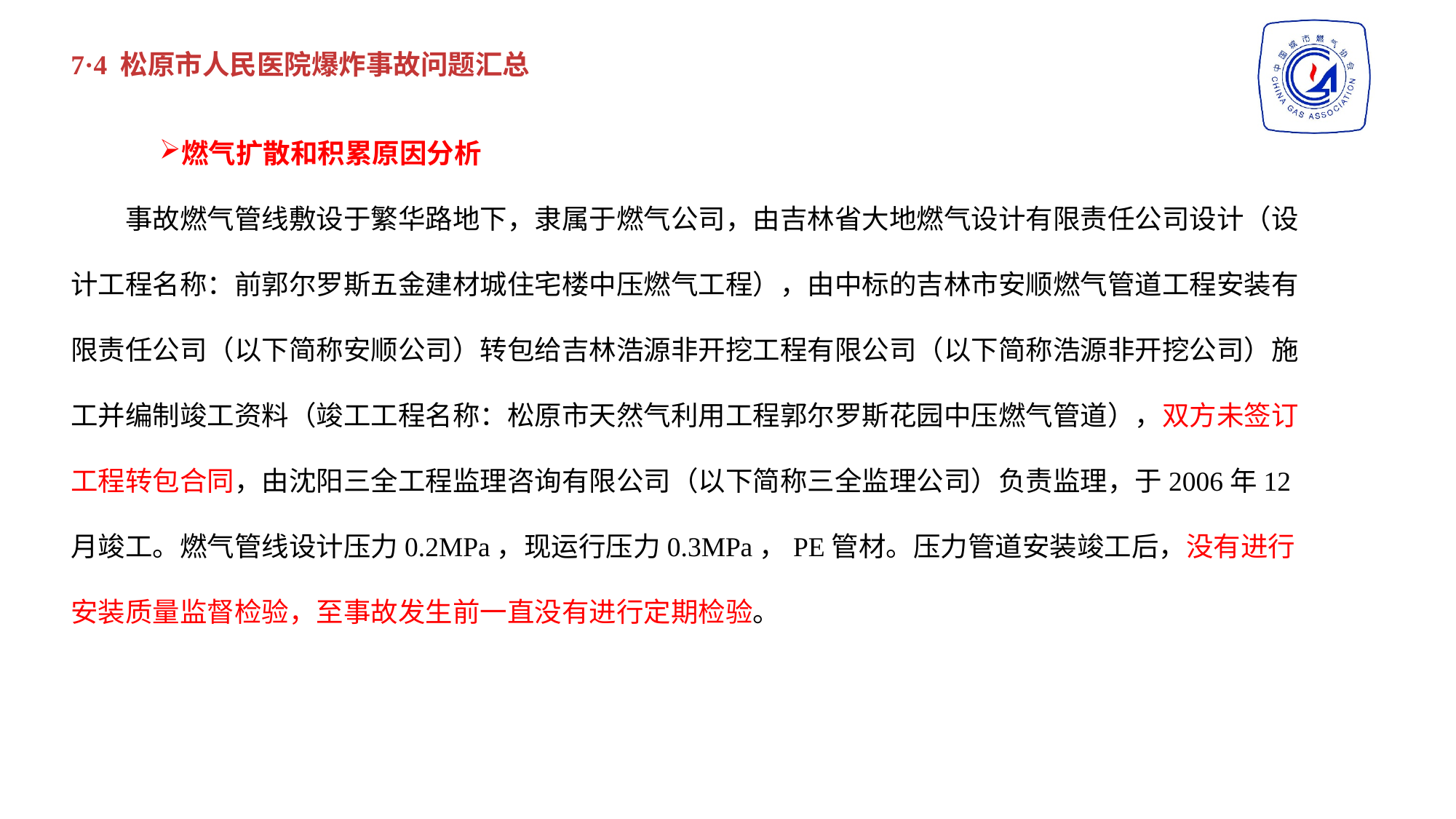

7·4 松原市人民医院爆炸事故问题汇总
燃气扩散和积累原因分析
事故燃气管线敷设于繁华路地下，隶属于燃气公司，由吉林省大地燃气设计有限责任公司设计（设计工程名称：前郭尔罗斯五金建材城住宅楼中压燃气工程），由中标的吉林市安顺燃气管道工程安装有限责任公司（以下简称安顺公司）转包给吉林浩源非开挖工程有限公司（以下简称浩源非开挖公司）施工并编制竣工资料（竣工工程名称：松原市天然气利用工程郭尔罗斯花园中压燃气管道），双方未签订工程转包合同，由沈阳三全工程监理咨询有限公司（以下简称三全监理公司）负责监理，于2006年12月竣工。燃气管线设计压力0.2MPa，现运行压力0.3MPa，PE管材。压力管道安装竣工后，没有进行安装质量监督检验，至事故发生前一直没有进行定期检验。